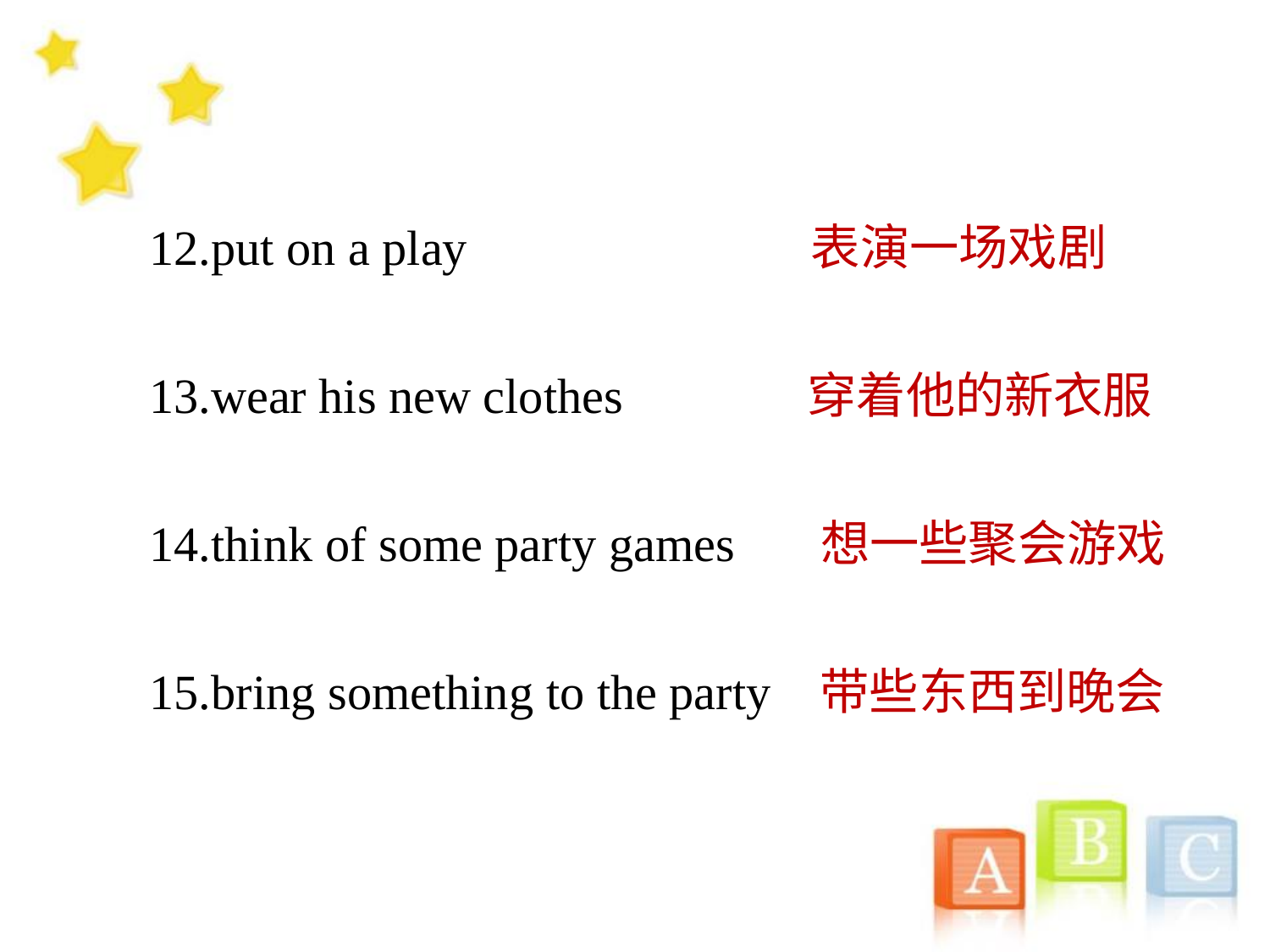

12.put on a play                           表演一场戏剧
13.wear his new clothes              穿着他的新衣服
14.think of some party games      想一些聚会游戏
15.bring something to the party   带些东西到晚会